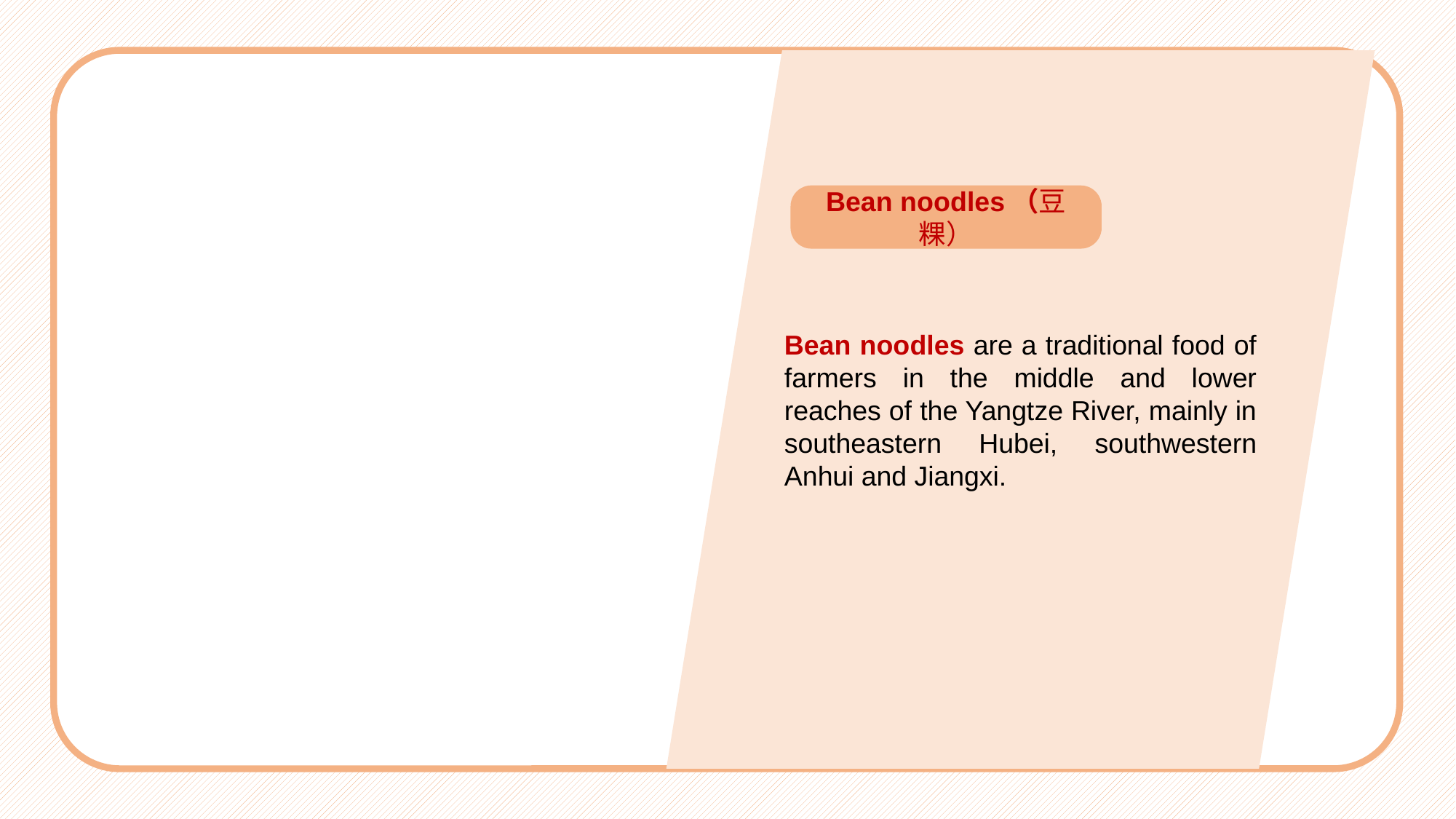

Bean noodles are a traditional food of farmers in the middle and lower reaches of the Yangtze River, mainly in southeastern Hubei, southwestern Anhui and Jiangxi.
Bean noodles（豆粿）